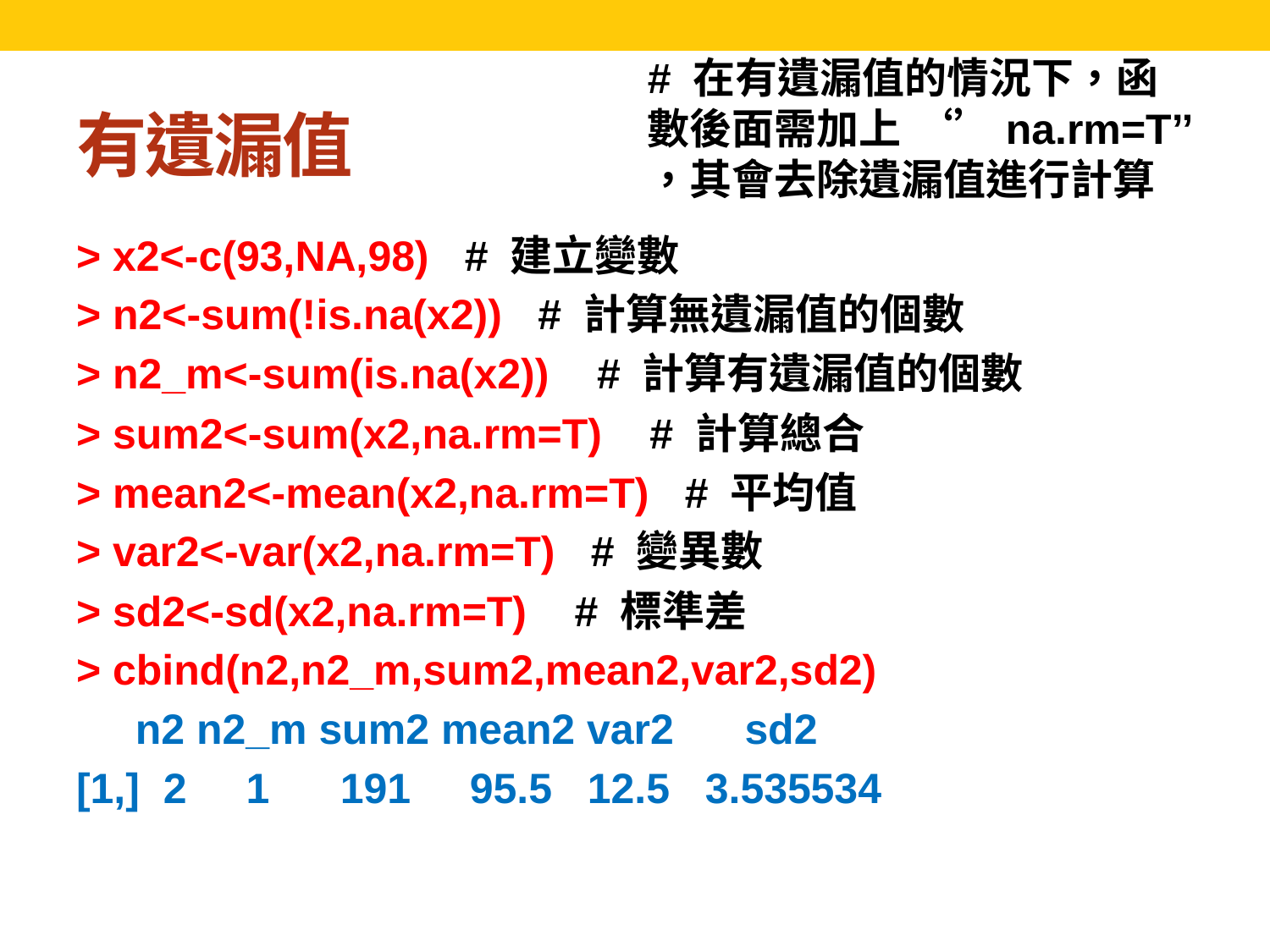

# 在有遺漏值的情況下，函數後面需加上 ‘’na.rm=T’’ ，其會去除遺漏值進行計算
# 有遺漏值
> x2<-c(93,NA,98)   # 建立變數
> n2<-sum(!is.na(x2))   # 計算無遺漏值的個數
> n2_m<-sum(is.na(x2))    # 計算有遺漏值的個數
> sum2<-sum(x2,na.rm=T)    # 計算總合
> mean2<-mean(x2,na.rm=T)   # 平均值
> var2<-var(x2,na.rm=T)   # 變異數
> sd2<-sd(x2,na.rm=T)    # 標準差
> cbind(n2,n2_m,sum2,mean2,var2,sd2)
     n2 n2_m sum2 mean2 var2      sd2
[1,]  2     1      191     95.5   12.5   3.535534